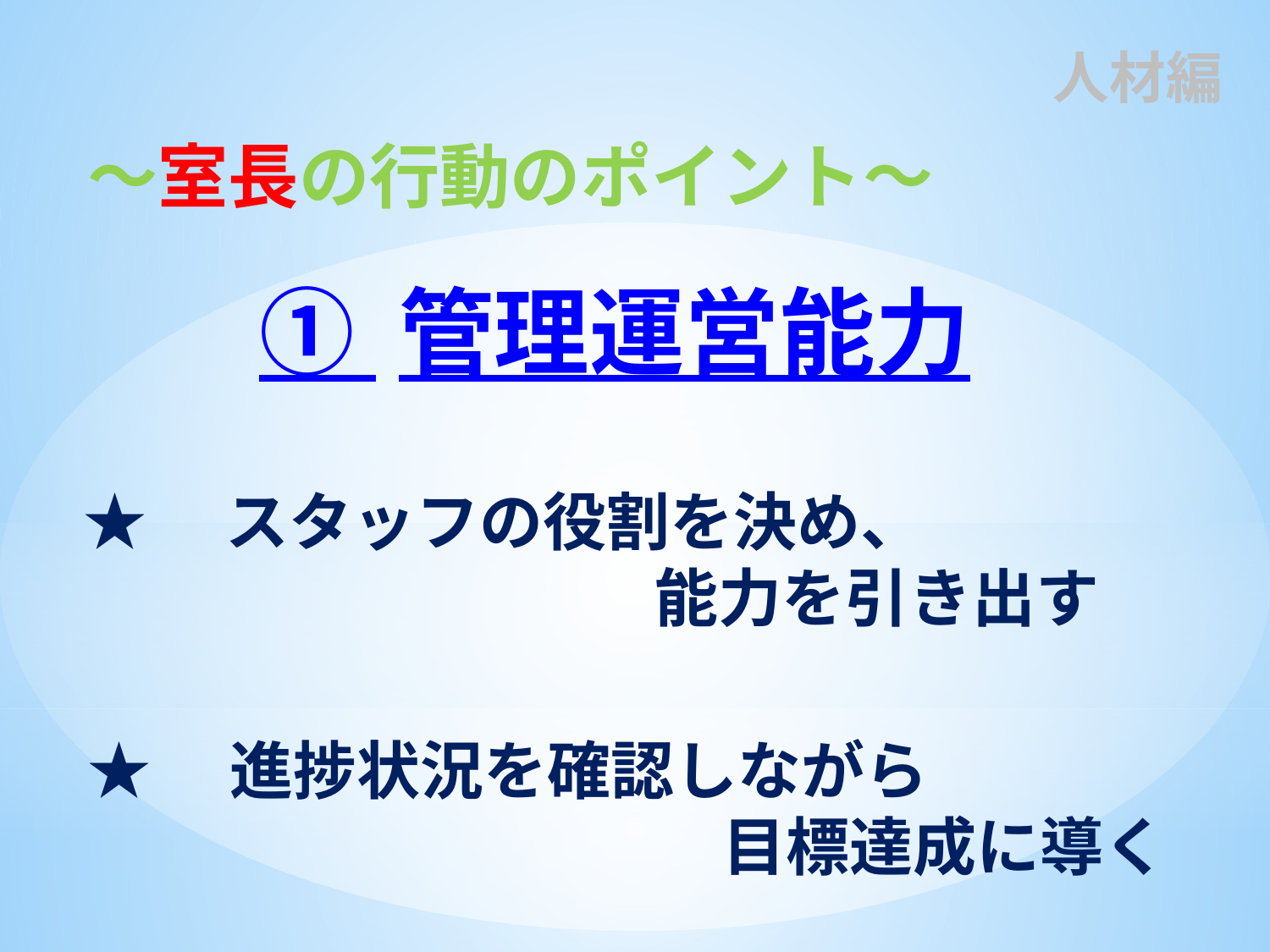

# 人材編
～室長の行動のポイント～
① 管理運営能力
★　スタッフの役割を決め、
　　　　　　　　　能力を引き出す
★　進捗状況を確認しながら
　　　　　　　　　　目標達成に導く